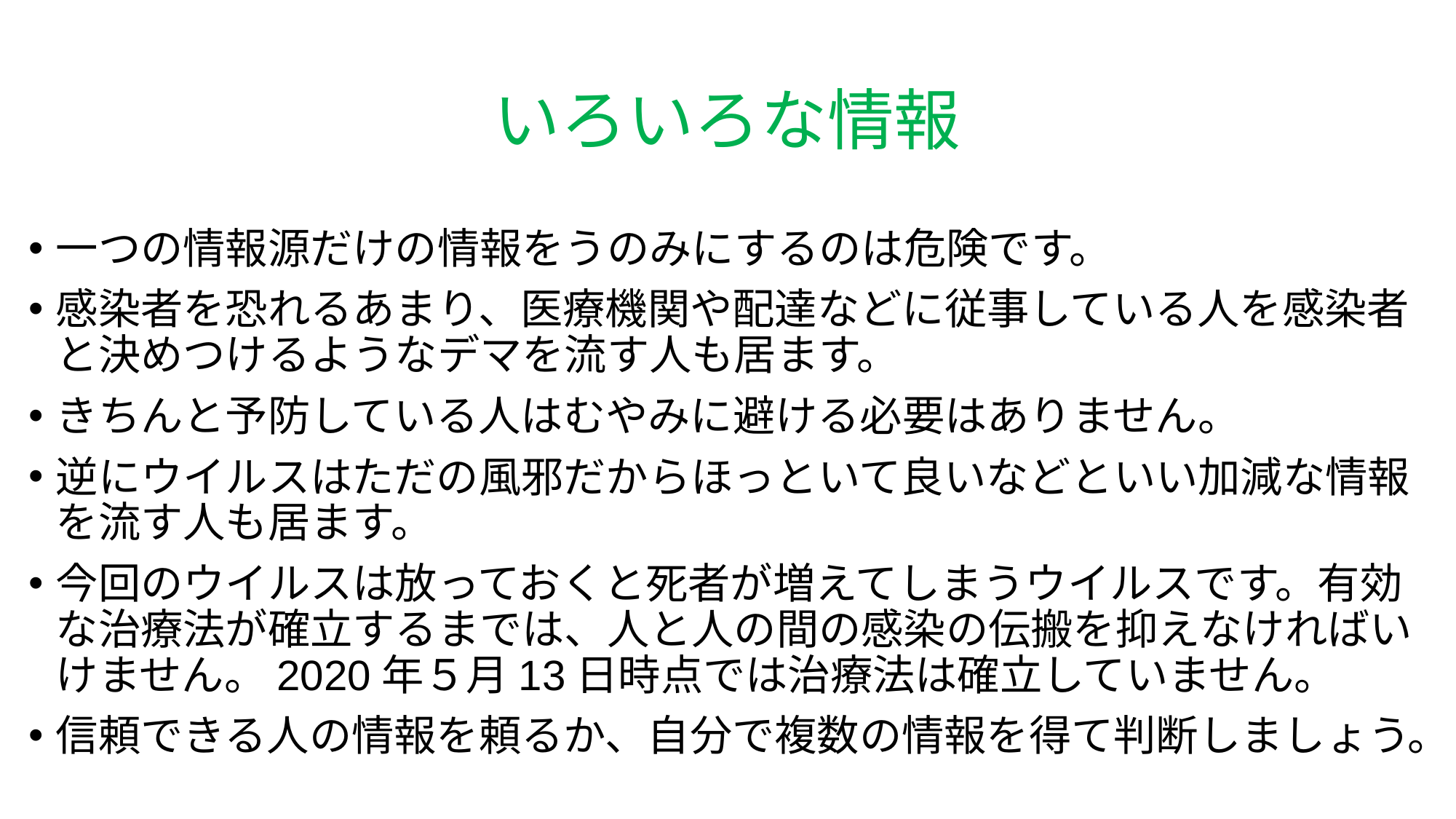

# いろいろな情報
一つの情報源だけの情報をうのみにするのは危険です。
感染者を恐れるあまり、医療機関や配達などに従事している人を感染者と決めつけるようなデマを流す人も居ます。
きちんと予防している人はむやみに避ける必要はありません。
逆にウイルスはただの風邪だからほっといて良いなどといい加減な情報を流す人も居ます。
今回のウイルスは放っておくと死者が増えてしまうウイルスです。有効な治療法が確立するまでは、人と人の間の感染の伝搬を抑えなければいけません。2020年５月13日時点では治療法は確立していません。
信頼できる人の情報を頼るか、自分で複数の情報を得て判断しましょう。